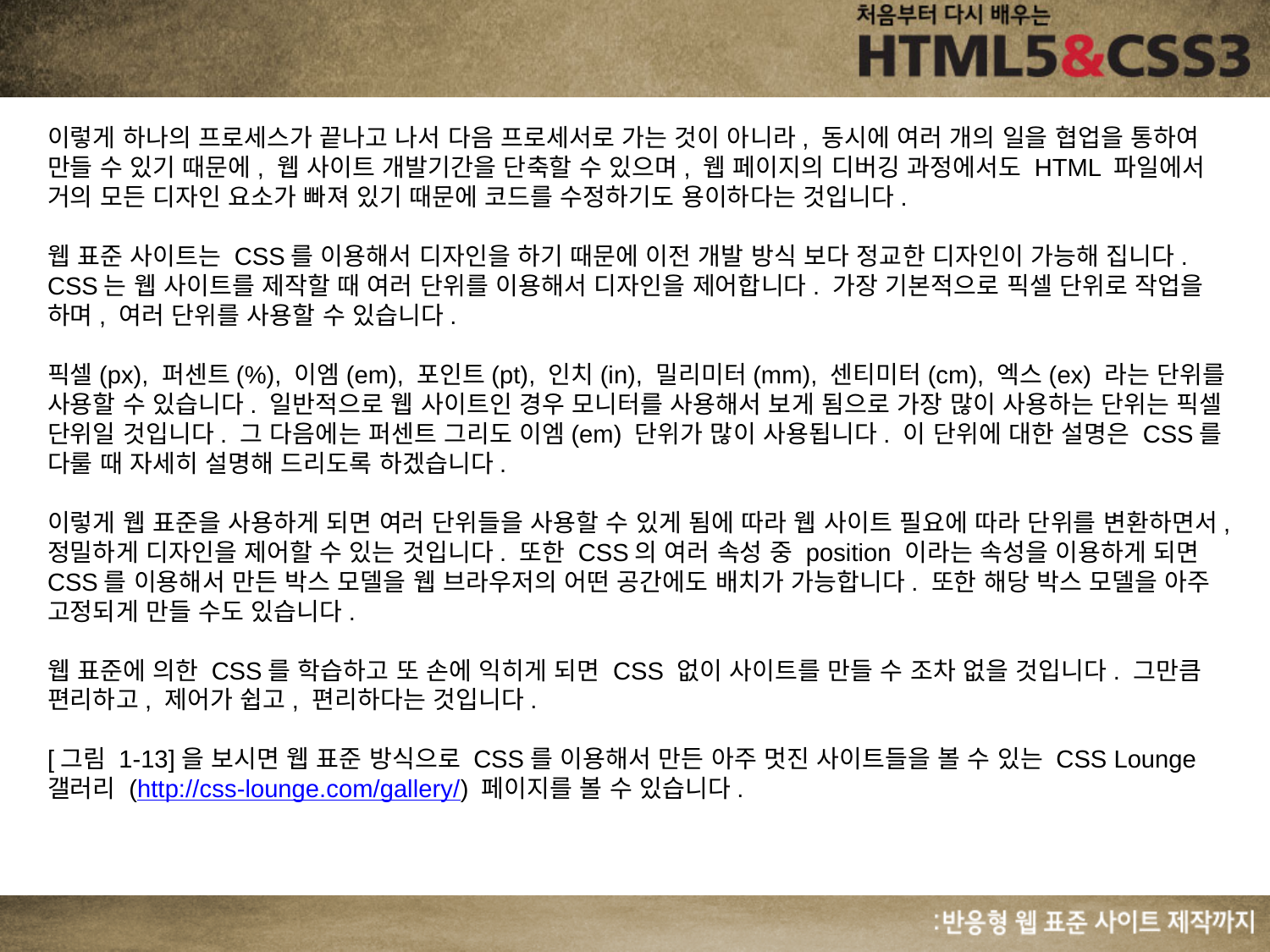

이렇게 하나의 프로세스가 끝나고 나서 다음 프로세서로 가는 것이 아니라, 동시에 여러 개의 일을 협업을 통하여 만들 수 있기 때문에, 웹 사이트 개발기간을 단축할 수 있으며, 웹 페이지의 디버깅 과정에서도 HTML 파일에서 거의 모든 디자인 요소가 빠져 있기 때문에 코드를 수정하기도 용이하다는 것입니다.

웹 표준 사이트는 CSS를 이용해서 디자인을 하기 때문에 이전 개발 방식 보다 정교한 디자인이 가능해 집니다. CSS는 웹 사이트를 제작할 때 여러 단위를 이용해서 디자인을 제어합니다. 가장 기본적으로 픽셀 단위로 작업을 하며, 여러 단위를 사용할 수 있습니다.

픽셀(px), 퍼센트(%), 이엠(em), 포인트(pt), 인치(in), 밀리미터(mm), 센티미터(cm), 엑스(ex) 라는 단위를 사용할 수 있습니다. 일반적으로 웹 사이트인 경우 모니터를 사용해서 보게 됨으로 가장 많이 사용하는 단위는 픽셀 단위일 것입니다. 그 다음에는 퍼센트 그리도 이엠(em) 단위가 많이 사용됩니다. 이 단위에 대한 설명은 CSS를 다룰 때 자세히 설명해 드리도록 하겠습니다.

이렇게 웹 표준을 사용하게 되면 여러 단위들을 사용할 수 있게 됨에 따라 웹 사이트 필요에 따라 단위를 변환하면서, 정밀하게 디자인을 제어할 수 있는 것입니다. 또한 CSS의 여러 속성 중 position 이라는 속성을 이용하게 되면 CSS를 이용해서 만든 박스 모델을 웹 브라우저의 어떤 공간에도 배치가 가능합니다. 또한 해당 박스 모델을 아주 고정되게 만들 수도 있습니다.

웹 표준에 의한 CSS를 학습하고 또 손에 익히게 되면 CSS 없이 사이트를 만들 수 조차 없을 것입니다. 그만큼 편리하고, 제어가 쉽고, 편리하다는 것입니다.

[그림 1-13]을 보시면 웹 표준 방식으로 CSS를 이용해서 만든 아주 멋진 사이트들을 볼 수 있는 CSS Lounge 갤러리 (http://css-lounge.com/gallery/) 페이지를 볼 수 있습니다.